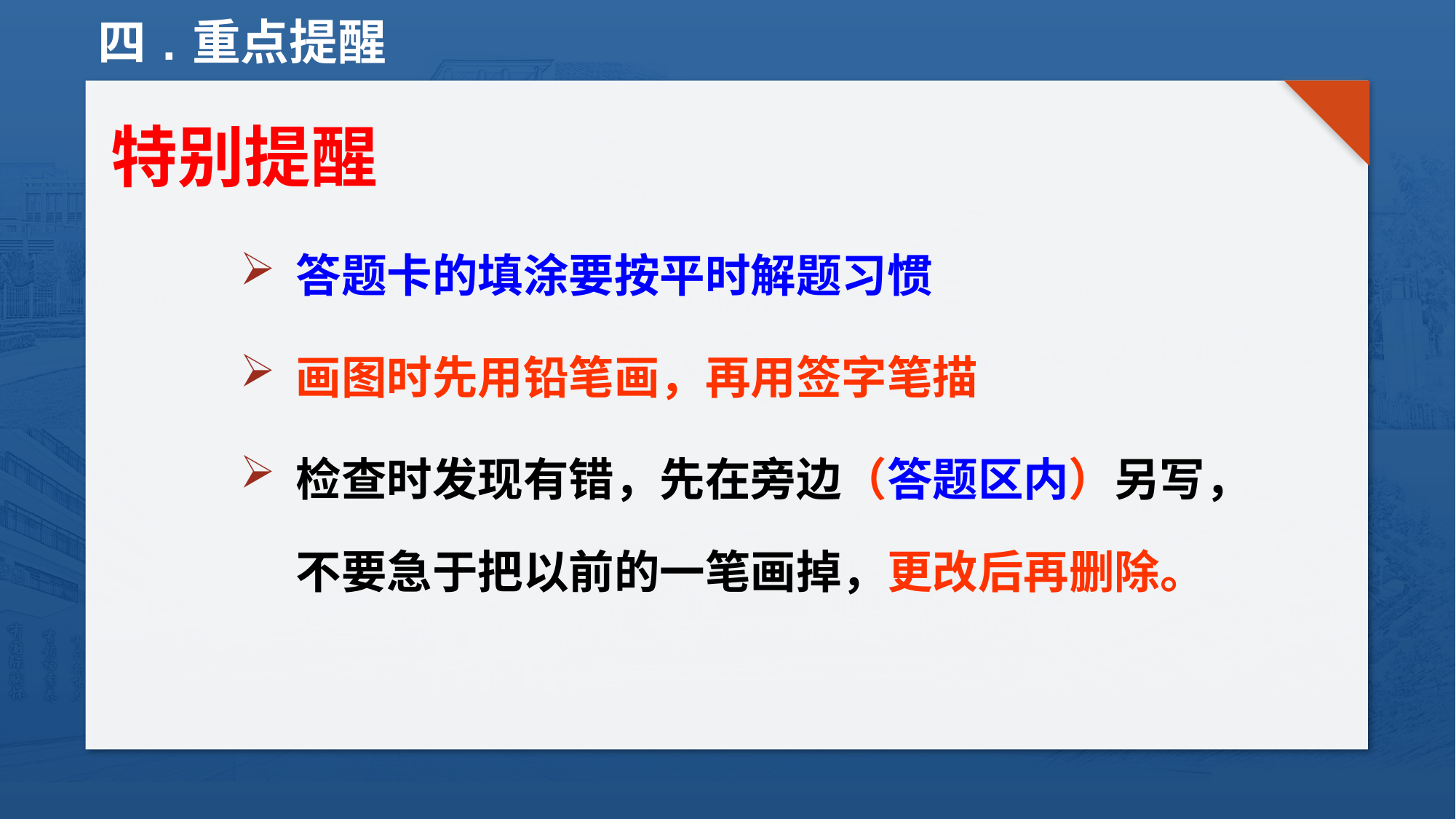

# 特别提醒
四.重点提醒
答题卡的填涂要按平时解题习惯
画图时先用铅笔画，再用签字笔描
检查时发现有错，先在旁边（答题区内）另写，不要急于把以前的一笔画掉，更改后再删除。